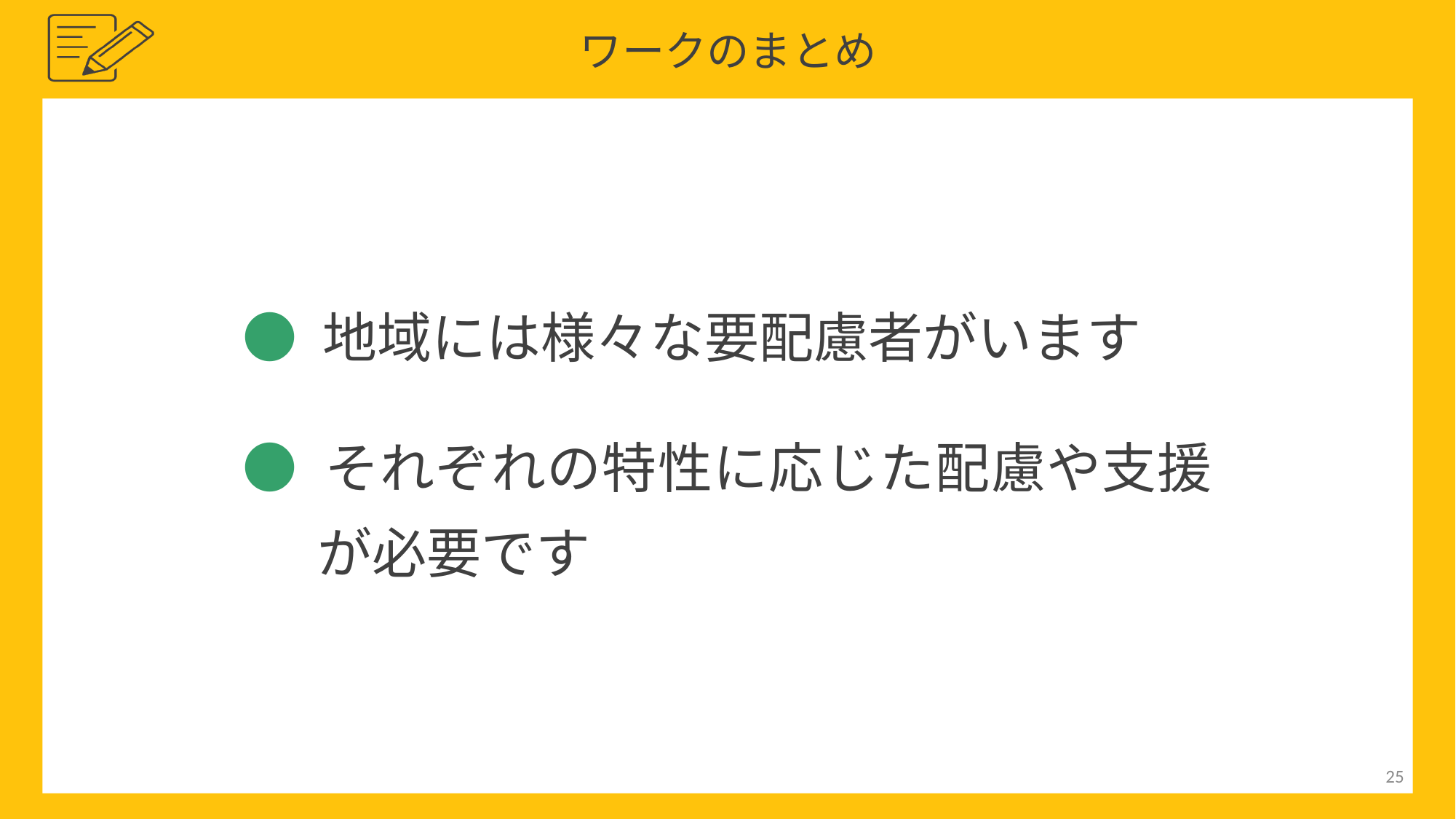

ワークのまとめ
● 地域には様々な要配慮者がいます
● それぞれの特性に応じた配慮や支援が必要です
25